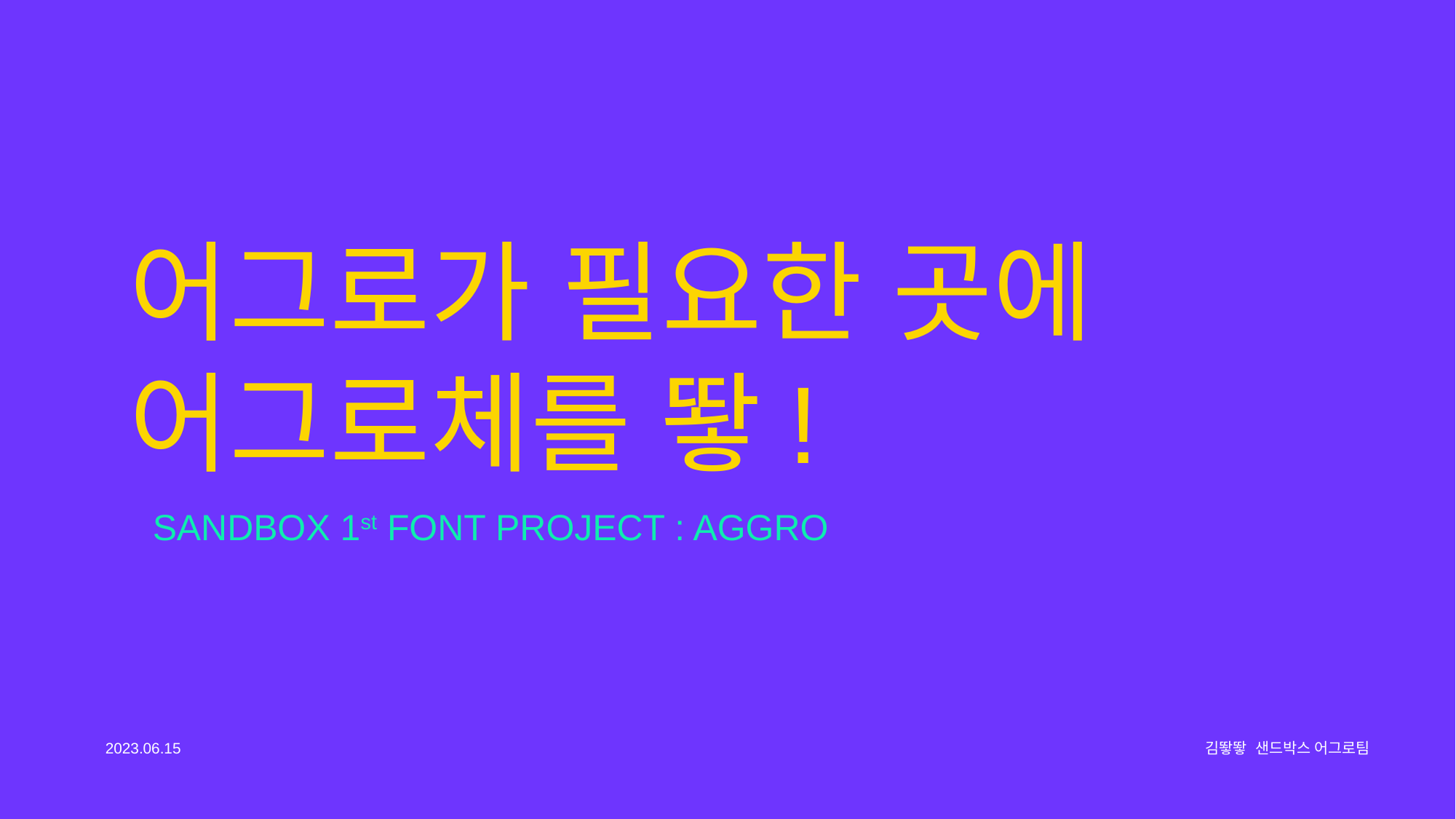

어그로가 필요한 곳에
어그로체를 뙇!
SANDBOX 1st FONT PROJECT : AGGRO
2023.06.15
김뙇뙇  샌드박스 어그로팀